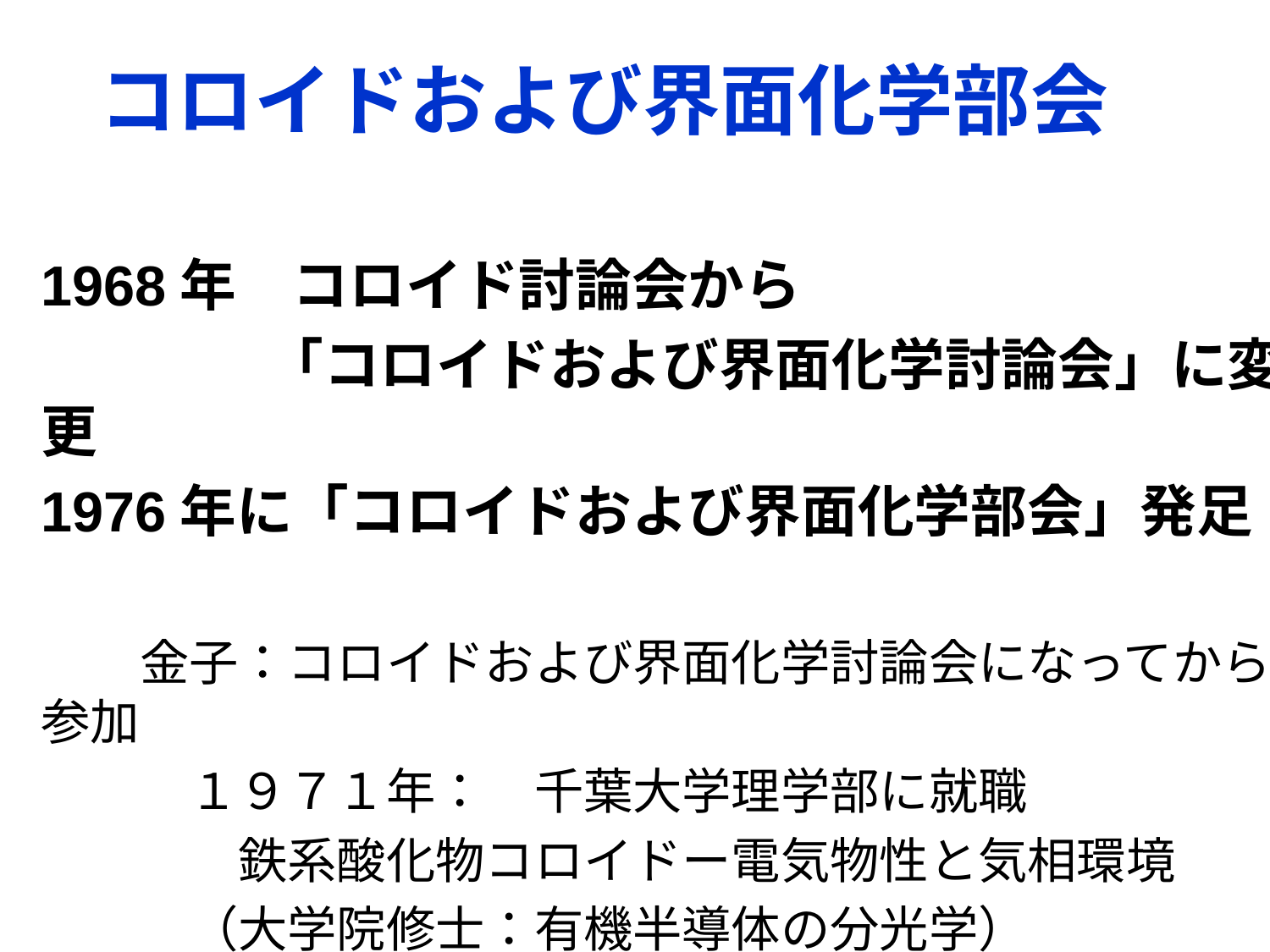

# コロイドおよび界面化学部会
1968年　コロイド討論会から
　　　　「コロイドおよび界面化学討論会」に変更
1976年に「コロイドおよび界面化学部会」発足

　　金子：コロイドおよび界面化学討論会になってから参加
　　　１９７１年：　千葉大学理学部に就職
　　　　鉄系酸化物コロイドー電気物性と気相環境
　　　（大学院修士：有機半導体の分光学）
　　　　“コロイド系は複雑系で研究対象として興味”